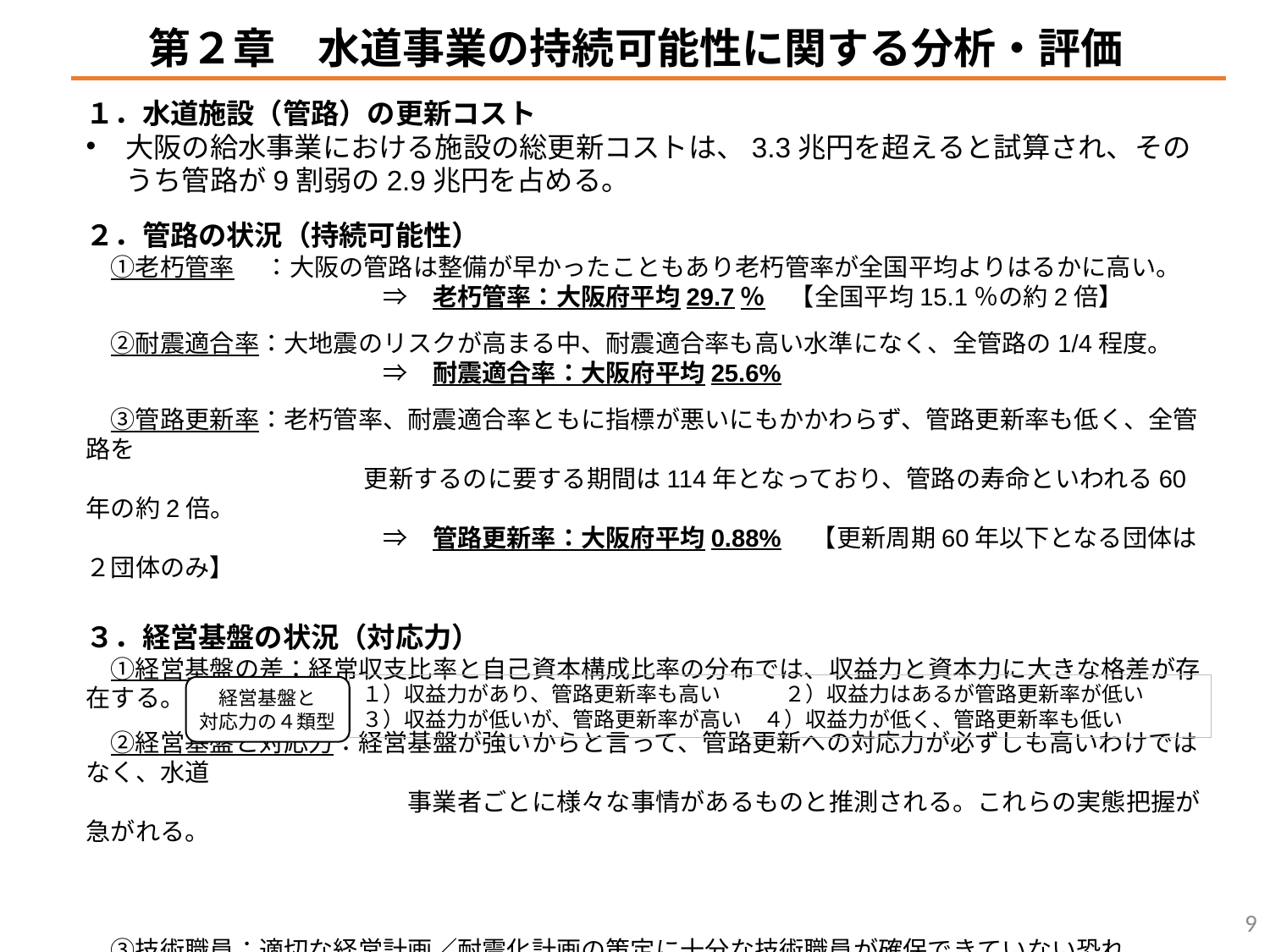

第２章　水道事業の持続可能性に関する分析・評価
１．水道施設（管路）の更新コスト
大阪の給水事業における施設の総更新コストは、3.3兆円を超えると試算され、そのうち管路が9割弱の2.9兆円を占める。

２．管路の状況（持続可能性）
　①老朽管率　 ：大阪の管路は整備が早かったこともあり老朽管率が全国平均よりはるかに高い。
　　　　　　　　　　　　⇒　老朽管率：大阪府平均29.7％　【全国平均15.1％の約2倍】

　②耐震適合率：大地震のリスクが高まる中、耐震適合率も高い水準になく、全管路の1/4程度。
　　　　　　　　　　　　⇒　耐震適合率：大阪府平均25.6%

　③管路更新率：老朽管率、耐震適合率ともに指標が悪いにもかかわらず、管路更新率も低く、全管路を
　　　　　　　　　　　 更新するのに要する期間は114年となっており、管路の寿命といわれる60年の約2倍。
　　　　　　　　　　　　⇒　管路更新率：大阪府平均0.88%　【更新周期60年以下となる団体は２団体のみ】

３．経営基盤の状況（対応力）
　①経営基盤の差：経常収支比率と自己資本構成比率の分布では、収益力と資本力に大きな格差が存在する。

　②経営基盤と対応力：経営基盤が強いからと言って、管路更新への対応力が必ずしも高いわけではなく、水道
　　　　　　　　　　　　　事業者ごとに様々な事情があるものと推測される。これらの実態把握が急がれる。

　③技術職員：適切な経営計画／耐震化計画の策定に十分な技術職員が確保できていない恐れ。

４．管路更新のための財源
　①管路更新に必要な財源：耐震適合性を有していない管路の更新コストは、府域合計で2.2兆円。
　②水道料金の状況：直近10年では、消費税以外の要因による水道料金の値上げは限定的であったが、今後、水道料金の値上げが見込まれる。
１）収益力があり、管路更新率も高い　　　２）収益力はあるが管路更新率が低い
３）収益力が低いが、管路更新率が高い　４）収益力が低く、管路更新率も低い
経営基盤と
対応力の４類型
9